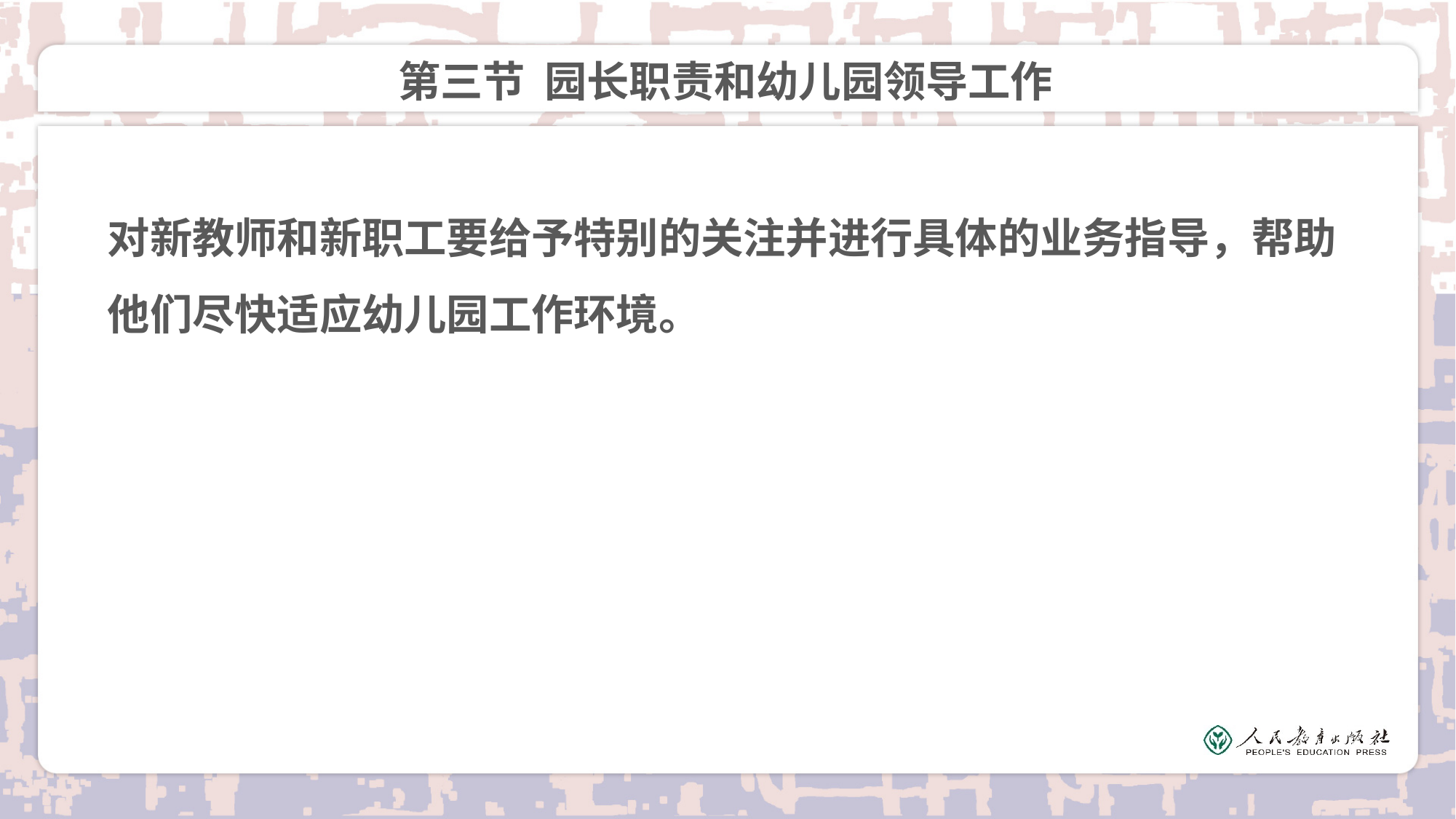

# 第三节  园长职责和幼儿园领导工作
对新教师和新职工要给予特别的关注并进行具体的业务指导，帮助他们尽快适应幼儿园工作环境。